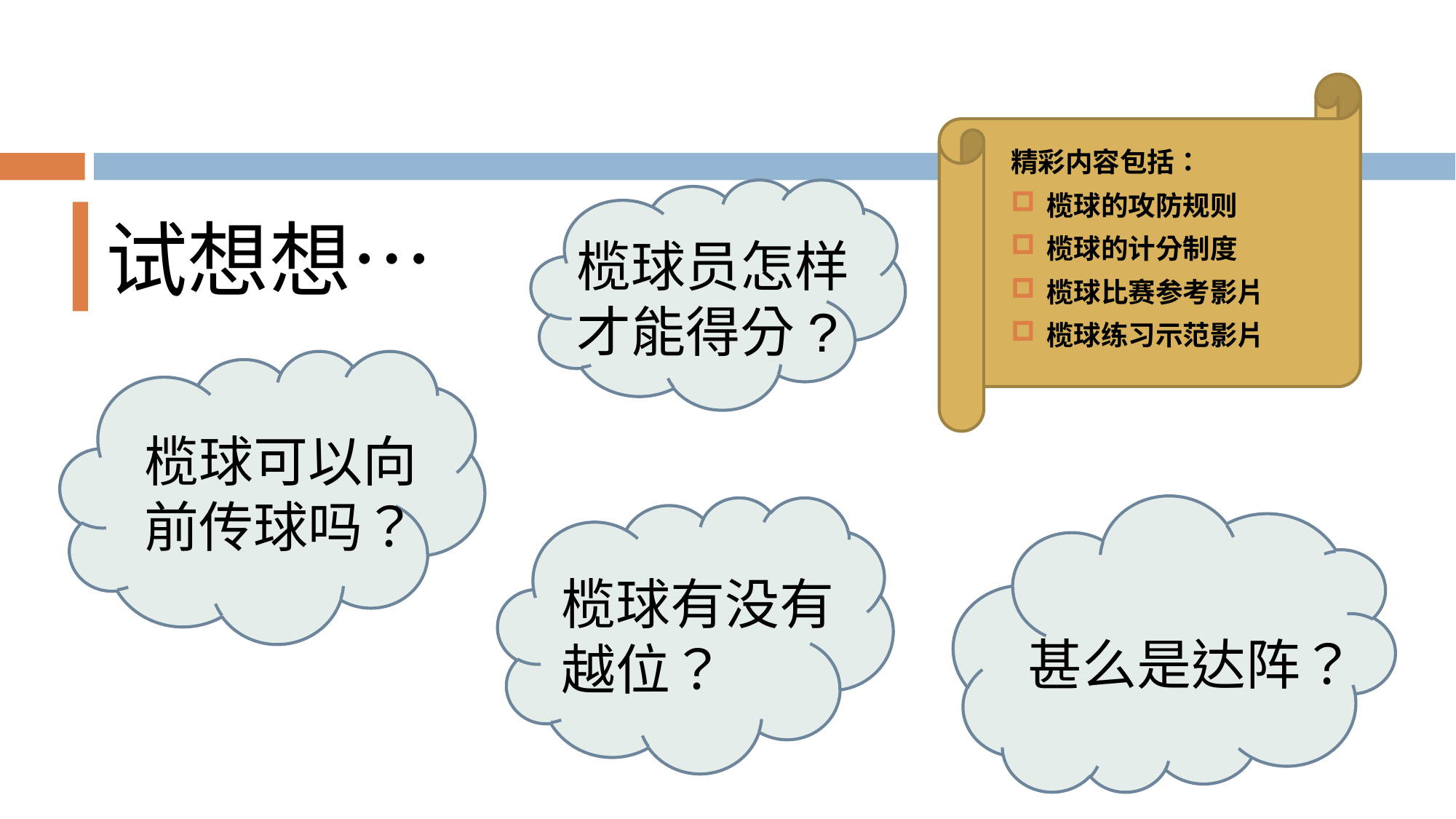

# 试想想…

精彩内容包括：
榄球的攻防规则
榄球的计分制度
榄球比赛参考影片
榄球练习示范影片

榄球员怎样才能得分?

榄球可以向前传球吗？

榄球有没有越位？

甚么是达阵？